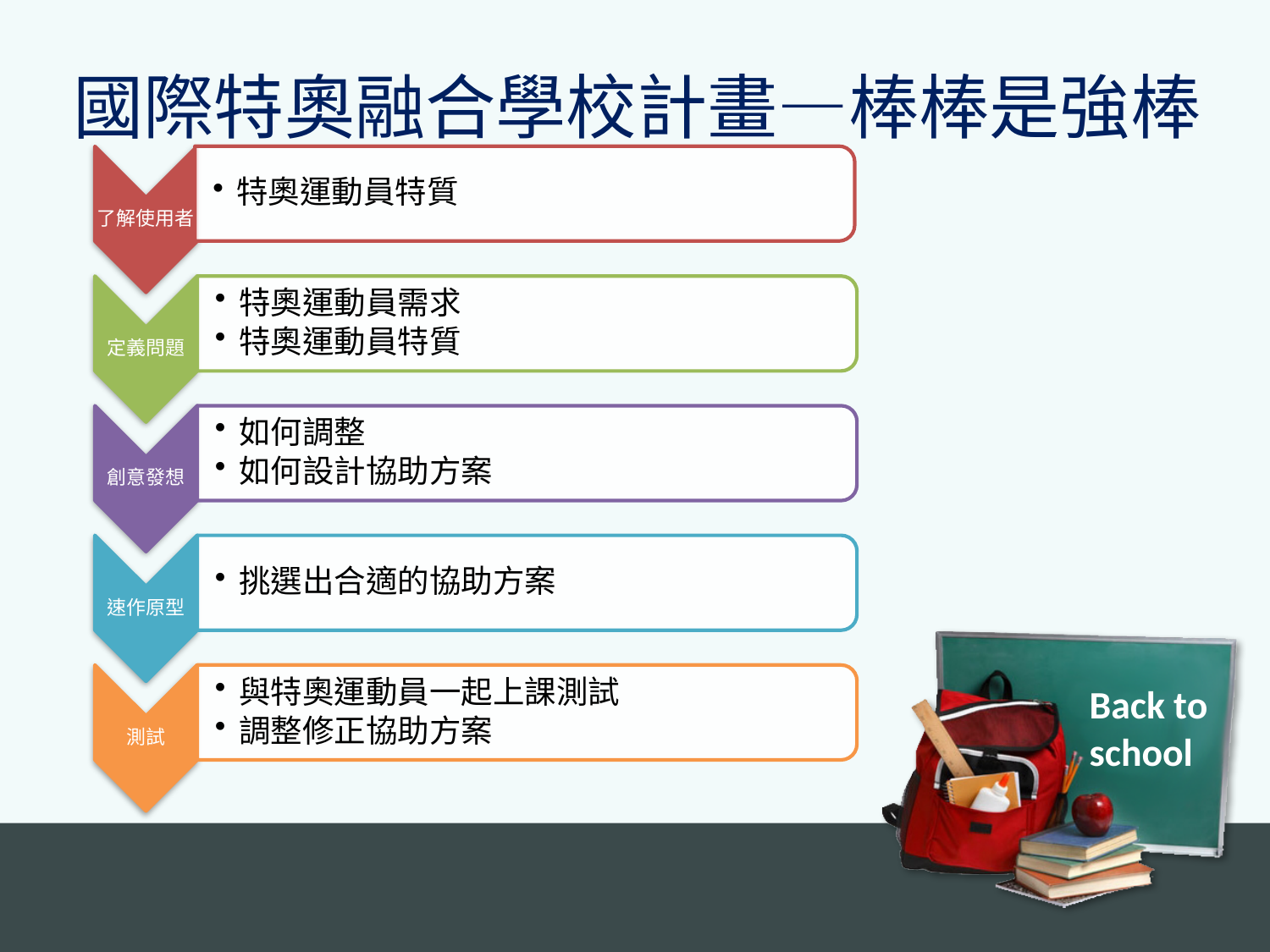

國際特奧融合學校計畫—棒棒是強棒
了解使用者
特奧運動員特質
定義問題
特奧運動員需求
特奧運動員特質
創意發想
如何調整
如何設計協助方案
速作原型
挑選出合適的協助方案
測試
與特奧運動員一起上課測試
調整修正協助方案
Back to
school